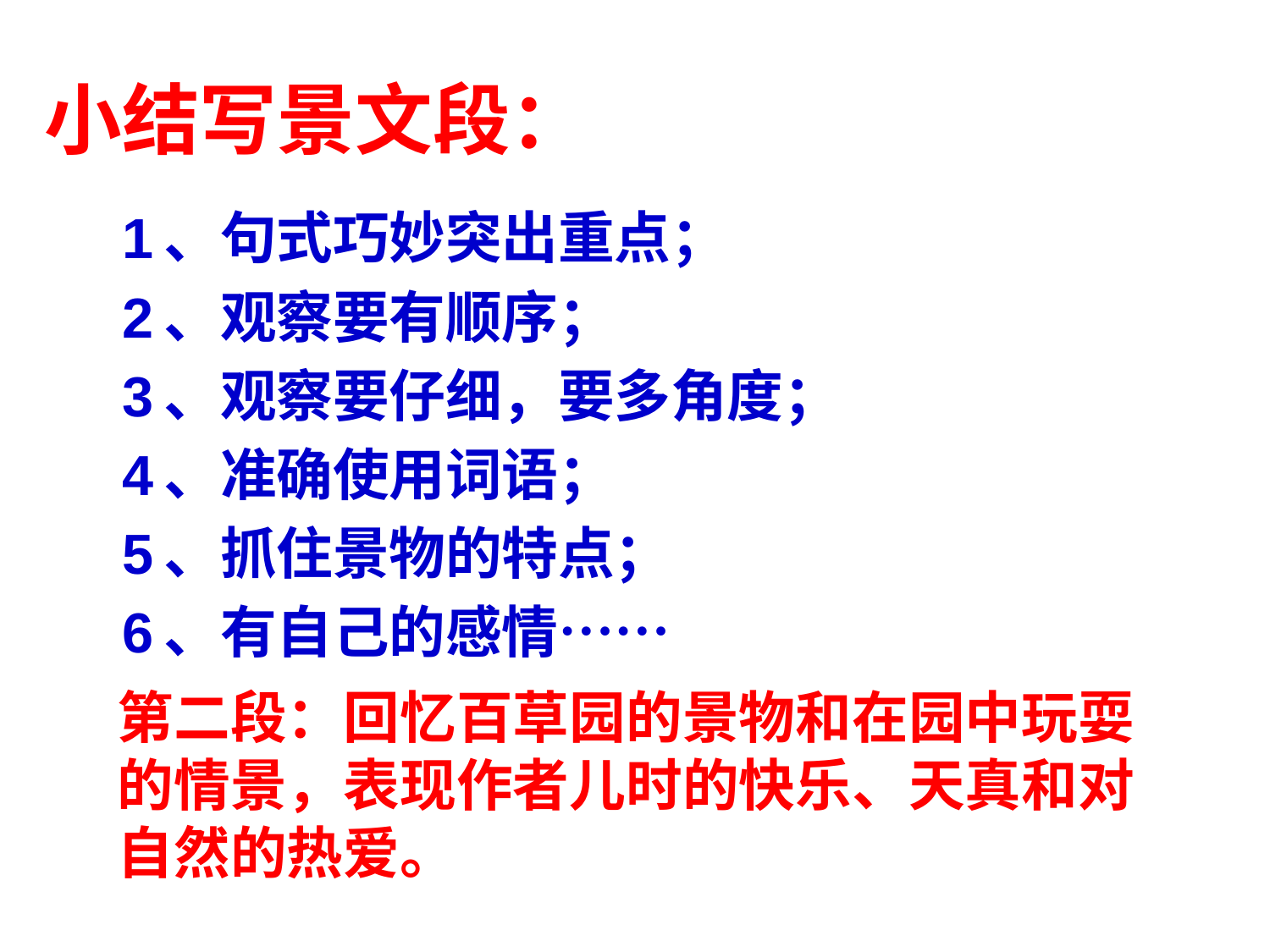

# 小结写景文段：
1、句式巧妙突出重点；
2、观察要有顺序；
3、观察要仔细，要多角度；
4、准确使用词语；
5、抓住景物的特点；
6、有自己的感情……
第二段：回忆百草园的景物和在园中玩耍的情景，表现作者儿时的快乐、天真和对自然的热爱。